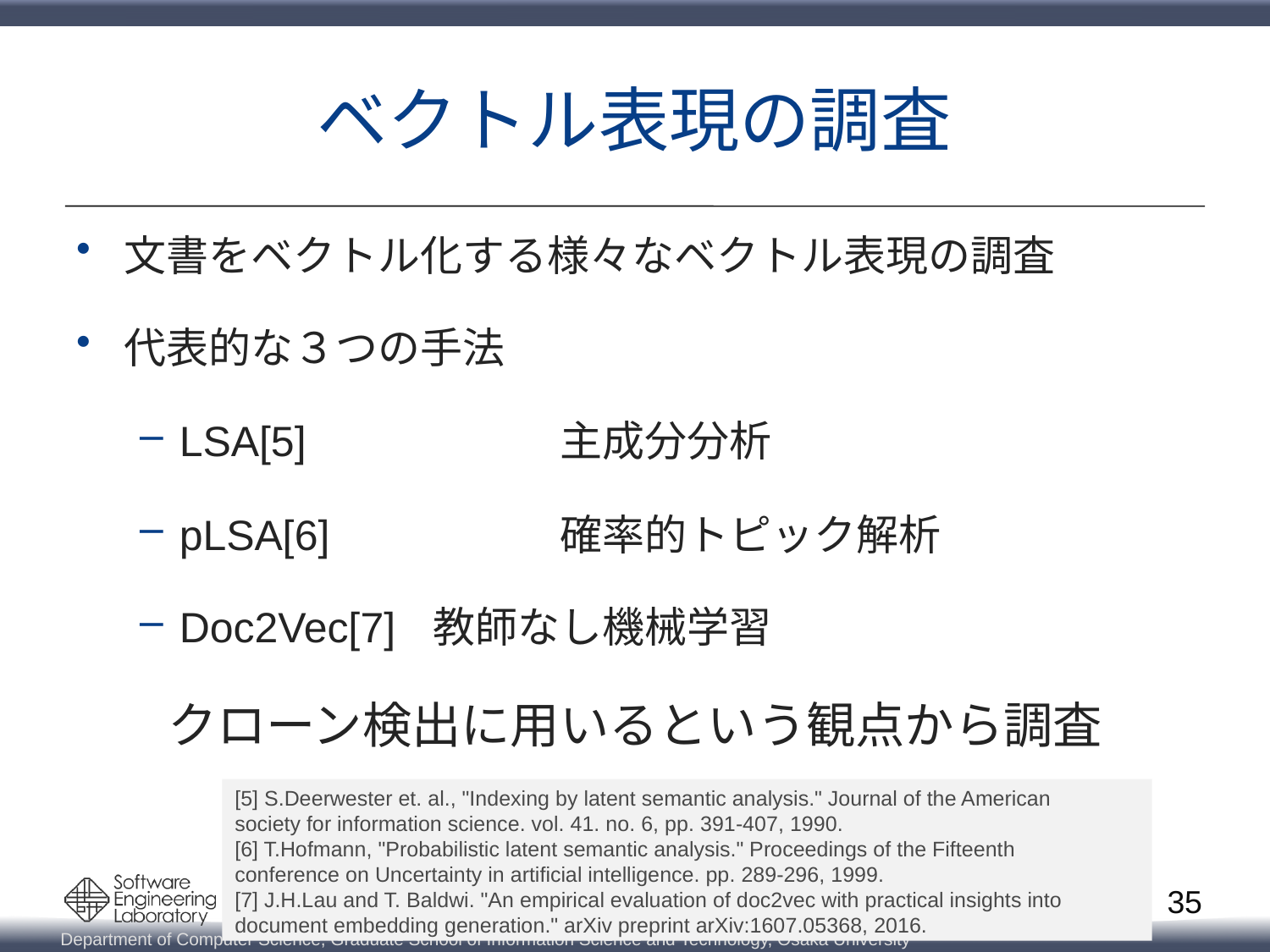

# ベクトル表現の調査
文書をベクトル化する様々なベクトル表現の調査
代表的な３つの手法
LSA[5]		主成分分析
pLSA[6]		確率的トピック解析
Doc2Vec[7]	教師なし機械学習
クローン検出に用いるという観点から調査
[5] S.Deerwester et. al., "Indexing by latent semantic analysis." Journal of the American
society for information science. vol. 41. no. 6, pp. 391-407, 1990.
[6] T.Hofmann, "Probabilistic latent semantic analysis." Proceedings of the Fifteenth
conference on Uncertainty in artificial intelligence. pp. 289-296, 1999.
[7] J.H.Lau and T. Baldwi. "An empirical evaluation of doc2vec with practical insights into document embedding generation." arXiv preprint arXiv:1607.05368, 2016.
35